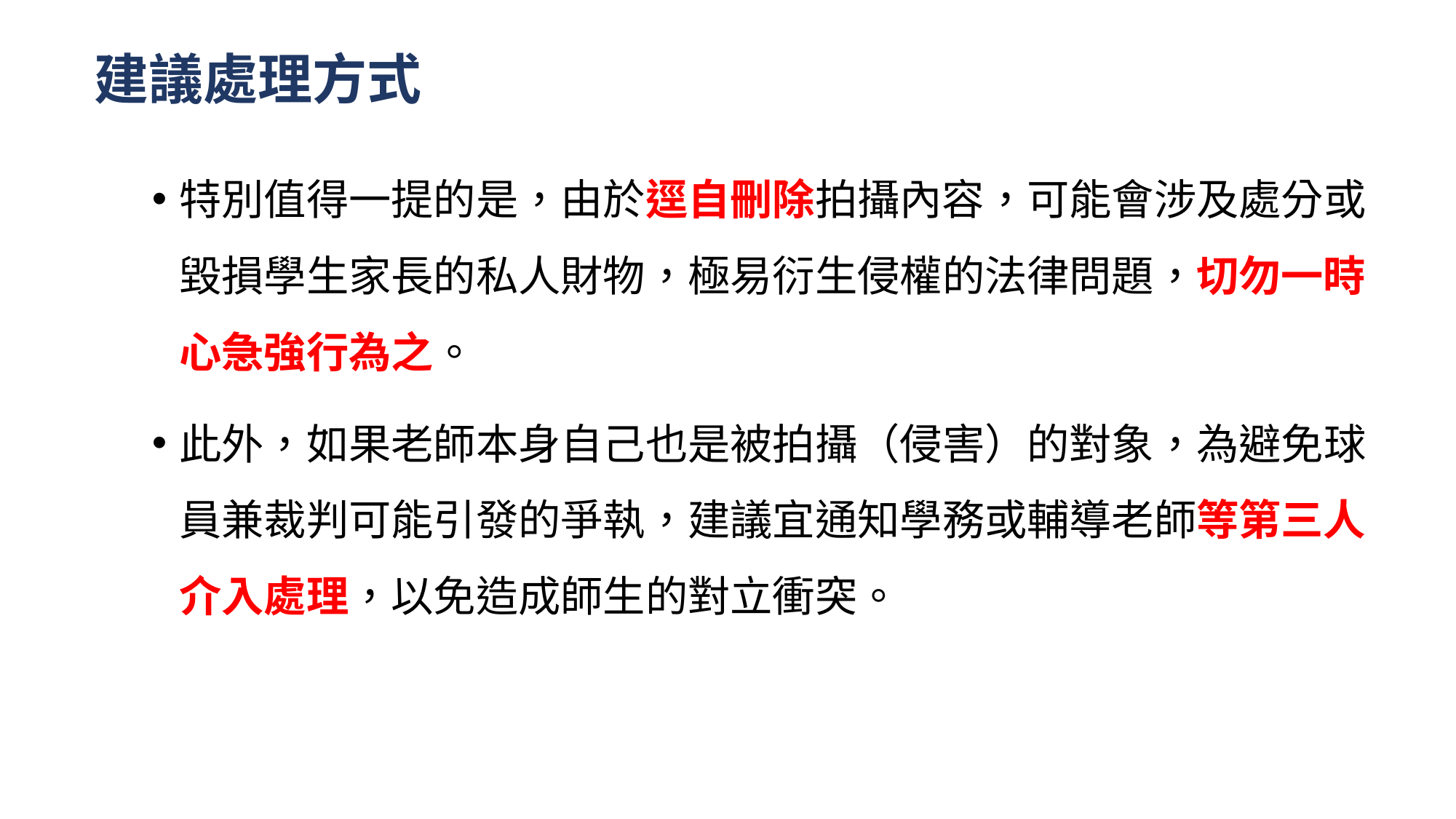

建議處理方式
特別值得一提的是，由於逕自刪除拍攝內容，可能會涉及處分或毀損學生家長的私人財物，極易衍生侵權的法律問題，切勿一時心急強行為之。
此外，如果老師本身自己也是被拍攝（侵害）的對象，為避免球員兼裁判可能引發的爭執，建議宜通知學務或輔導老師等第三人介入處理，以免造成師生的對立衝突。